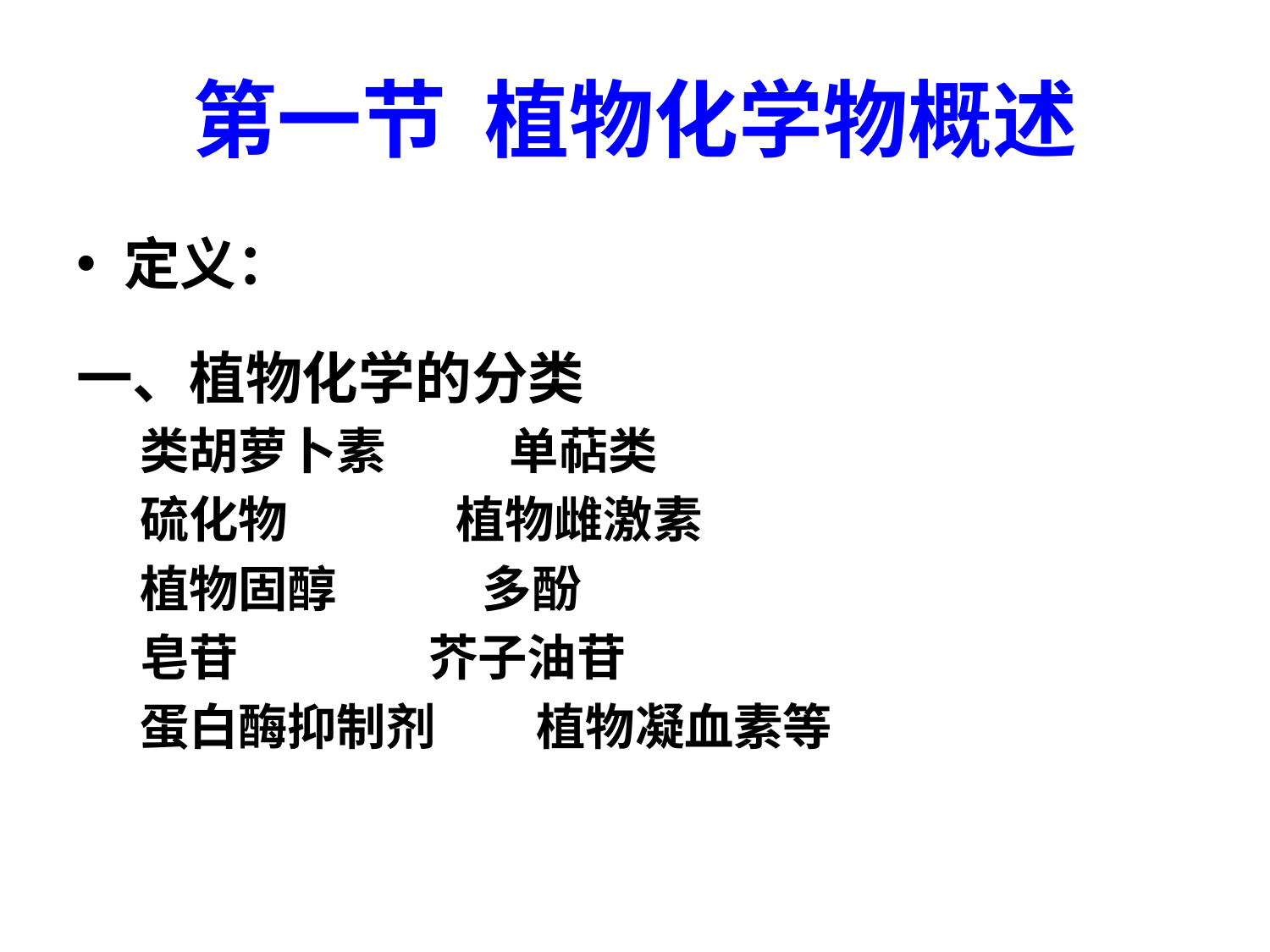

# 第一节  植物化学物概述
定义：

一、植物化学的分类
类胡萝卜素           单萜类
硫化物               植物雌激素
植物固醇             多酚
皂苷                 芥子油苷
蛋白酶抑制剂         植物凝血素等